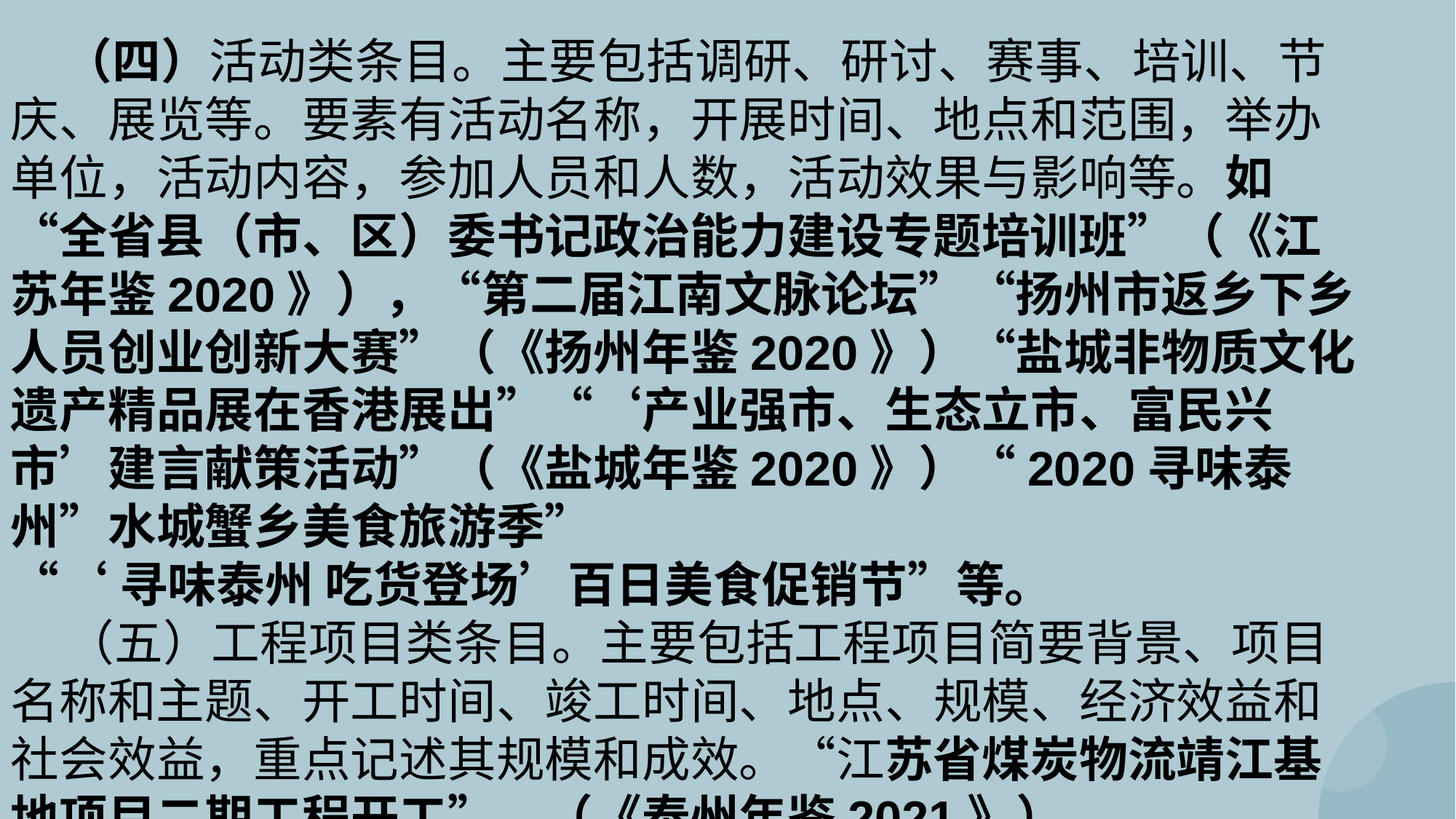

（四）活动类条目。主要包括调研、研讨、赛事、培训、节庆、展览等。要素有活动名称，开展时间、地点和范围，举办单位，活动内容，参加人员和人数，活动效果与影响等。如“全省县（市、区）委书记政治能力建设专题培训班”（《江苏年鉴2020》），“第二届江南文脉论坛”“扬州市返乡下乡人员创业创新大赛”（《扬州年鉴2020》）“盐城非物质文化遗产精品展在香港展出”“‘产业强市、生态立市、富民兴市’建言献策活动”（《盐城年鉴2020》）“2020寻味泰州”水城蟹乡美食旅游季”
“‘寻味泰州 吃货登场’百日美食促销节”等。
    （五）工程项目类条目。主要包括工程项目简要背景、项目名称和主题、开工时间、竣工时间、地点、规模、经济效益和社会效益，重点记述其规模和成效。“江苏省煤炭物流靖江基地项目二期工程开工”。（《泰州年鉴2021》）